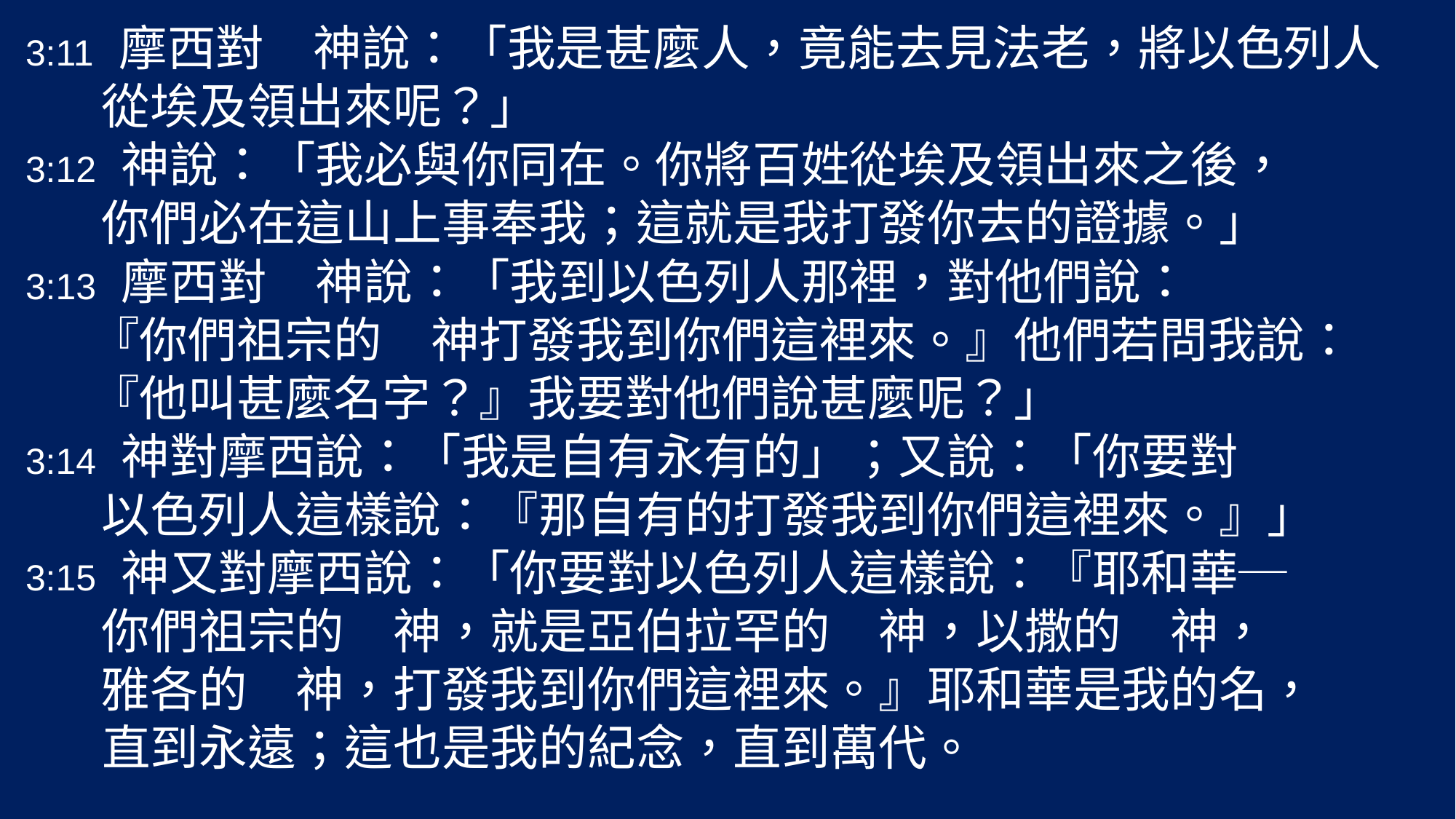

# 3:11 摩西對　神說：「我是甚麼人，竟能去見法老，將以色列人 從埃及領出來呢？」 3:12 神說：「我必與你同在。你將百姓從埃及領出來之後， 你們必在這山上事奉我；這就是我打發你去的證據。」 3:13 摩西對　神說：「我到以色列人那裡，對他們說： 『你們祖宗的　神打發我到你們這裡來。』他們若問我說： 『他叫甚麼名字？』我要對他們說甚麼呢？」 3:14 神對摩西說：「我是自有永有的」；又說：「你要對 以色列人這樣說：『那自有的打發我到你們這裡來。』」 3:15 神又對摩西說：「你要對以色列人這樣說：『耶和華─ 你們祖宗的　神，就是亞伯拉罕的　神，以撒的　神， 雅各的　神，打發我到你們這裡來。』耶和華是我的名， 直到永遠；這也是我的紀念，直到萬代。